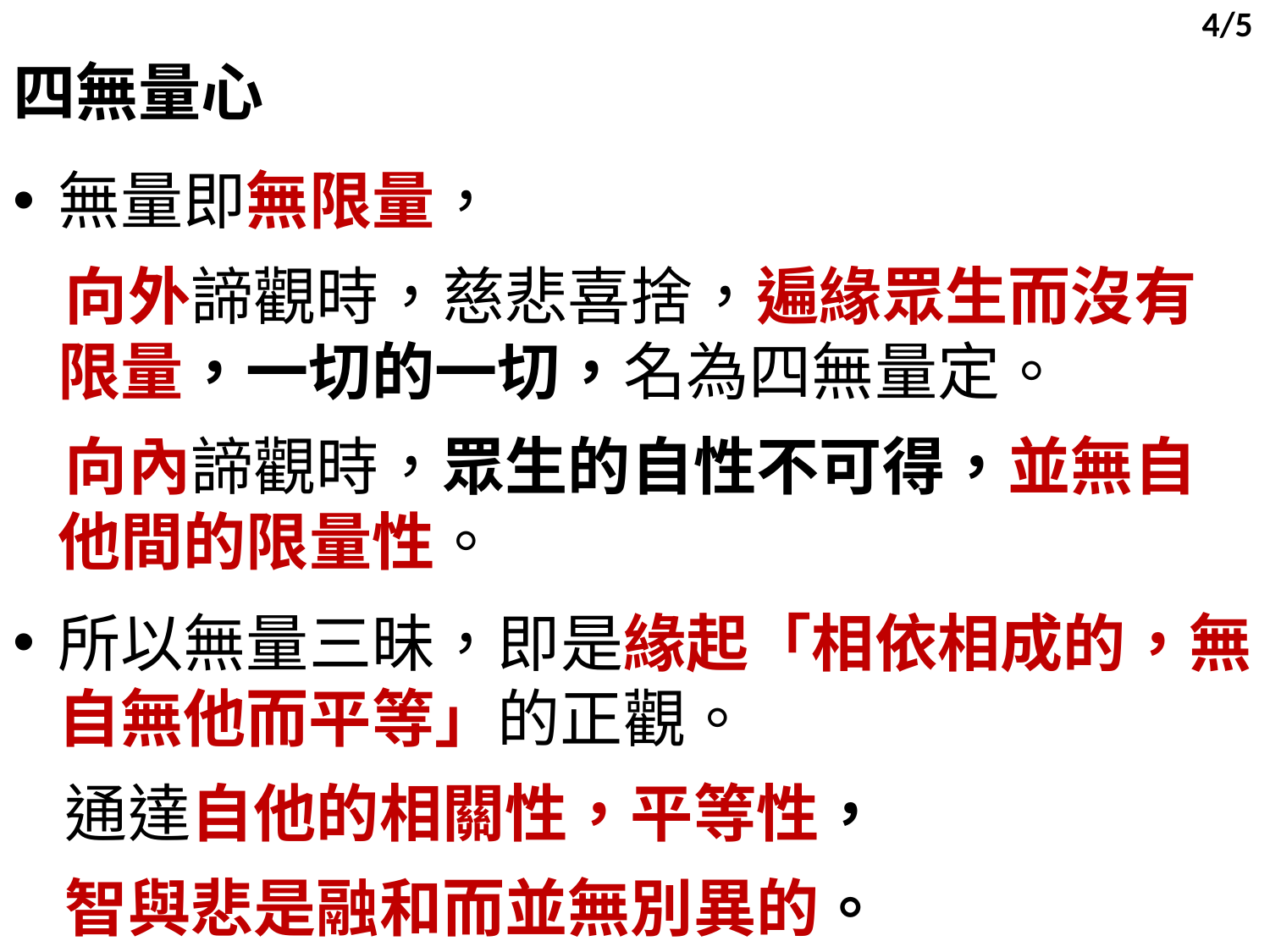

4/5
四無量心
無量即無限量，
   向外諦觀時，慈悲喜捨，遍緣眾生而沒有限量，一切的一切，名為四無量定。
   向內諦觀時，眾生的自性不可得，並無自他間的限量性。
所以無量三昧，即是緣起「相依相成的，無自無他而平等」的正觀。
   通達自他的相關性，平等性，
   智與悲是融和而並無別異的。